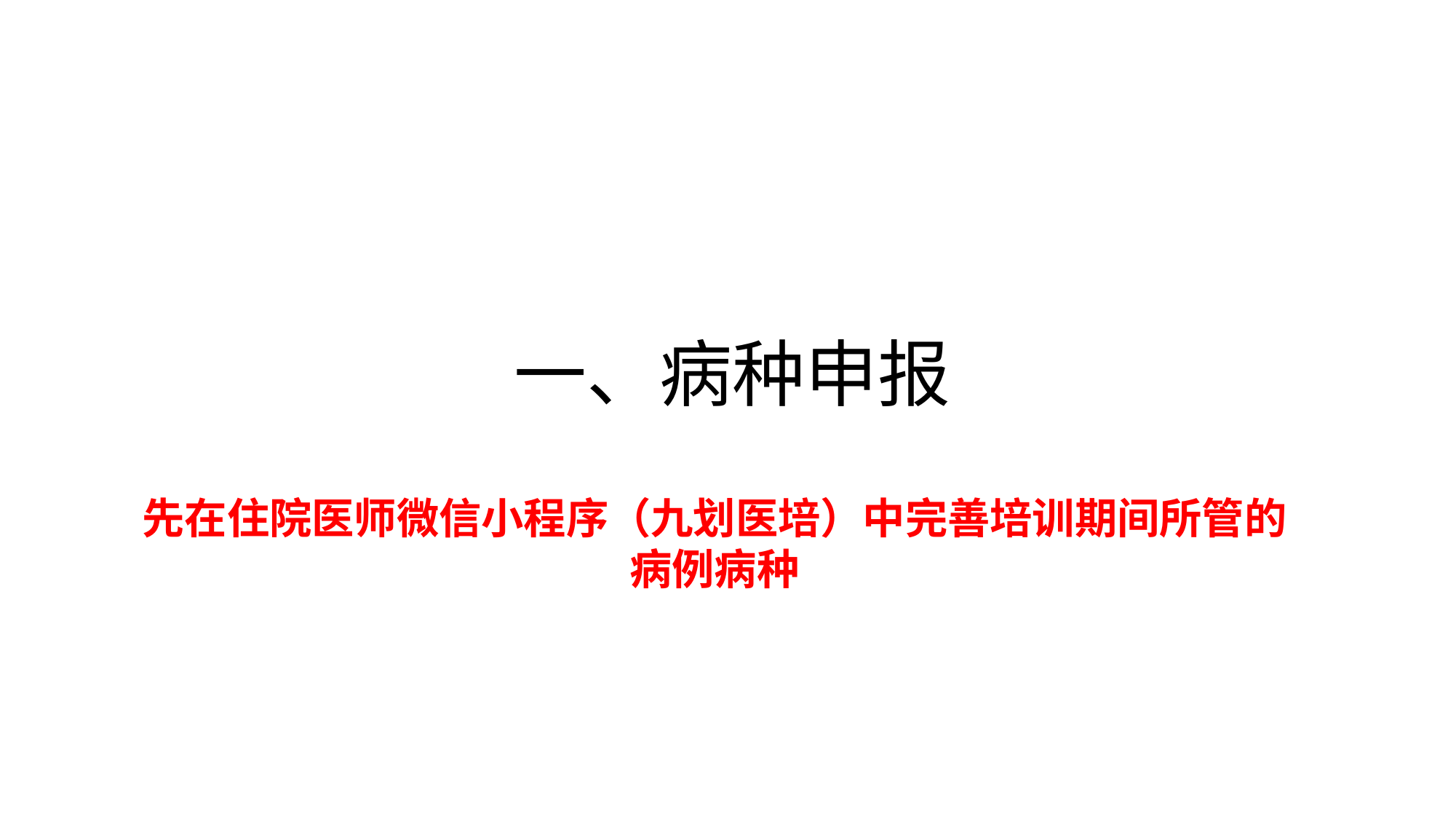

# 一、病种申报
先在住院医师微信小程序（九划医培）中完善培训期间所管的病例病种